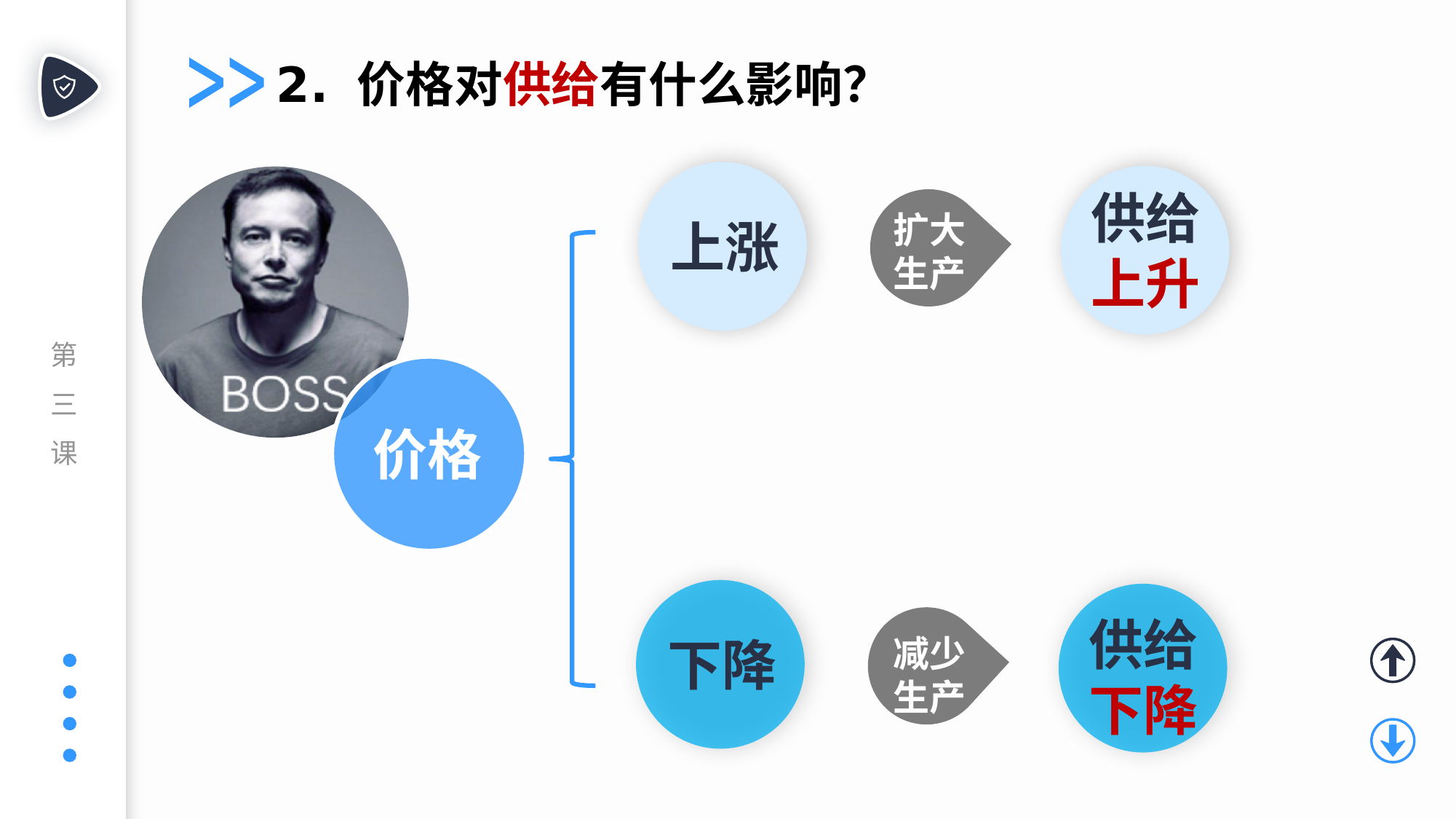

2. 价格对供给有什么影响？

供给上升

扩大生产
上涨

价格

供给下降

下降
减少生产